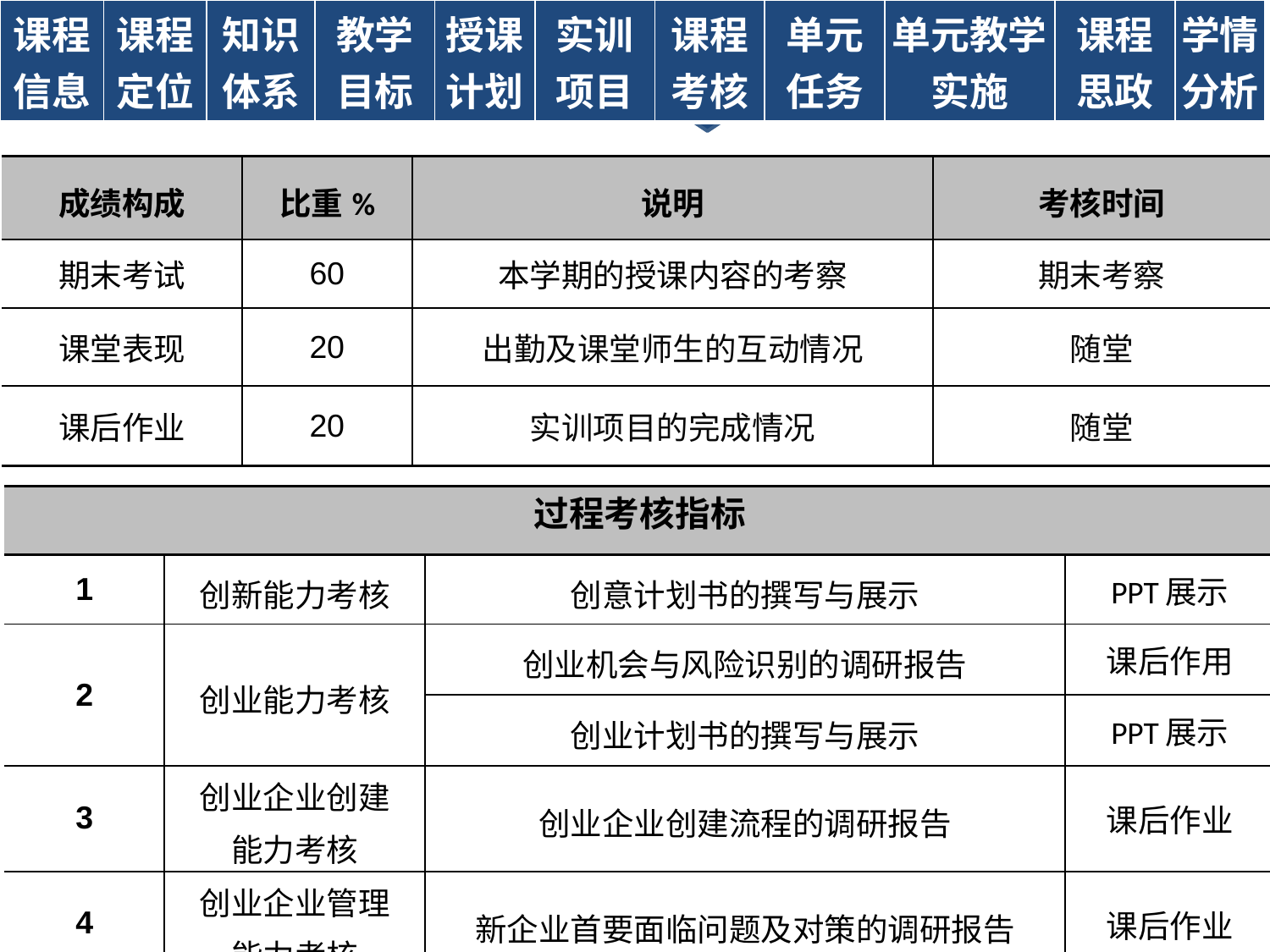

| 课程 信息 | 课程 定位 | 知识 体系 | 教学 目标 | 授课 计划 | 实训 项目 | 课程 考核 | 单元 任务 | 单元教学 实施 | 课程思政 | 学情分析 |
| --- | --- | --- | --- | --- | --- | --- | --- | --- | --- | --- |

| 成绩构成 | 比重% | 说明 | 考核时间 |
| --- | --- | --- | --- |
| 期末考试 | 60 | 本学期的授课内容的考察 | 期末考察 |
| 课堂表现 | 20 | 出勤及课堂师生的互动情况 | 随堂 |
| 课后作业 | 20 | 实训项目的完成情况 | 随堂 |
| 过程考核指标 |  |  |  |
| --- | --- | --- | --- |
| 1 | 创新能力考核 | 创意计划书的撰写与展示 | PPT展示 |
| 2 | 创业能力考核 | 创业机会与风险识别的调研报告 | 课后作用 |
|  |  | 创业计划书的撰写与展示 | PPT展示 |
| 3 | 创业企业创建 能力考核 | 创业企业创建流程的调研报告 | 课后作业 |
| 4 | 创业企业管理 能力考核 | 新企业首要面临问题及对策的调研报告 | 课后作业 |